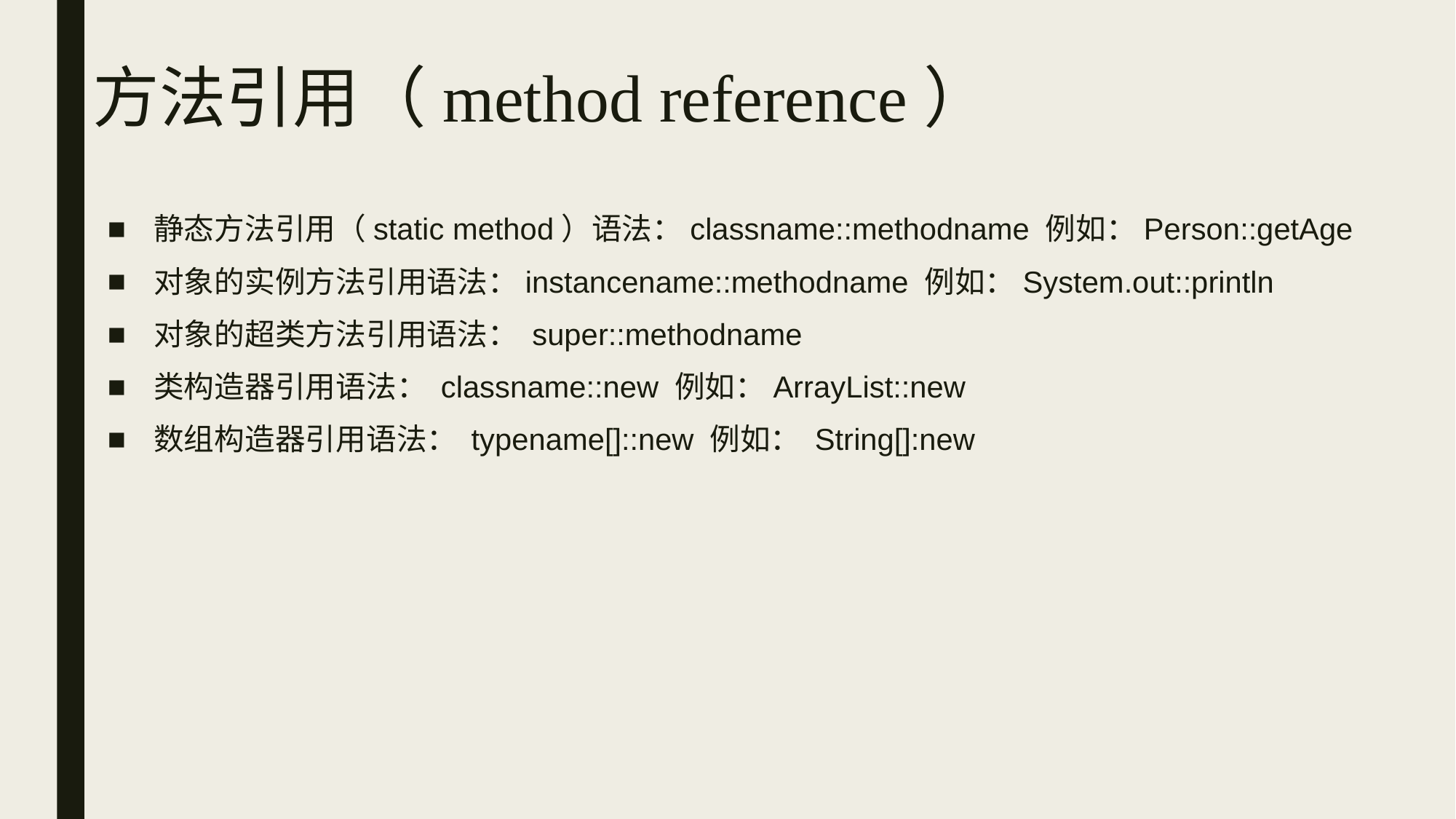

# 方法引用（method reference）
静态方法引用（static method）语法：classname::methodname 例如：Person::getAge
对象的实例方法引用语法：instancename::methodname 例如：System.out::println
对象的超类方法引用语法： super::methodname
类构造器引用语法： classname::new 例如：ArrayList::new
数组构造器引用语法： typename[]::new 例如： String[]:new